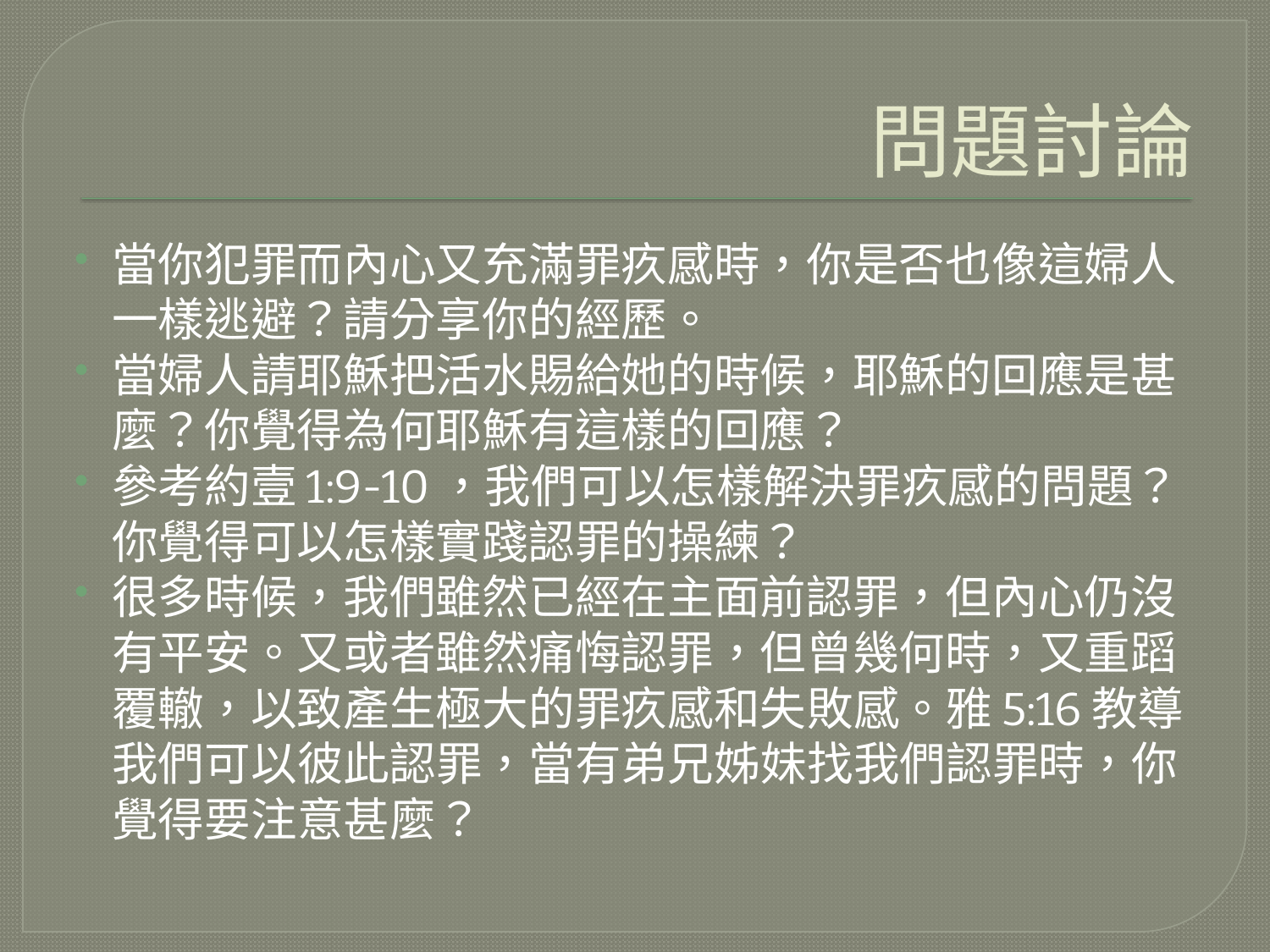

# 問題討論
當你犯罪而內心又充滿罪疚感時，你是否也像這婦人一樣逃避？請分享你的經歷。
當婦人請耶穌把活水賜給她的時候，耶穌的回應是甚麼？你覺得為何耶穌有這樣的回應？
參考約壹1:9-10，我們可以怎樣解決罪疚感的問題？你覺得可以怎樣實踐認罪的操練？
很多時候，我們雖然已經在主面前認罪，但內心仍沒有平安。又或者雖然痛悔認罪，但曾幾何時，又重蹈覆轍，以致產生極大的罪疚感和失敗感。雅5:16教導我們可以彼此認罪，當有弟兄姊妹找我們認罪時，你覺得要注意甚麼？